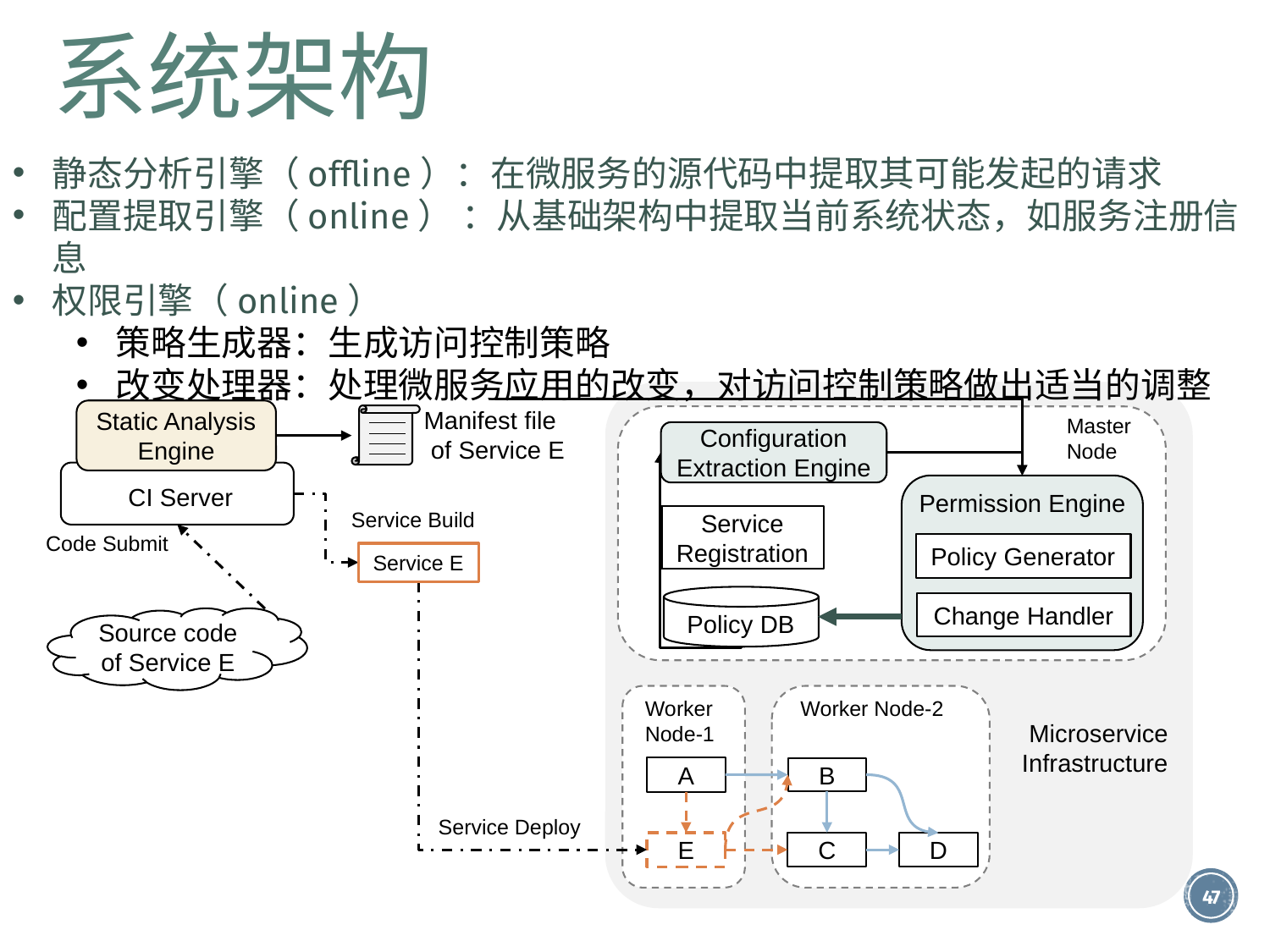

系统架构
静态分析引擎（offline）：在微服务的源代码中提取其可能发起的请求
配置提取引擎（online） ：从基础架构中提取当前系统状态，如服务注册信息
权限引擎（online）
策略生成器：生成访问控制策略
改变处理器：处理微服务应用的改变，对访问控制策略做出适当的调整

Manifest file
 of Service E

Static Analysis Engine
Master Node
Master Node
Configuration Extraction Engine

CI Server

Permission Engine
Service Build
Service Registration
Code Submit
Policy Generator
Service E

Policy DB
Change Handler
Source code of Service E

Master Node
Worker Node-1
Worker Node-2
Microservice Infrastructure
A
B
D
E
C
Service Deploy
47